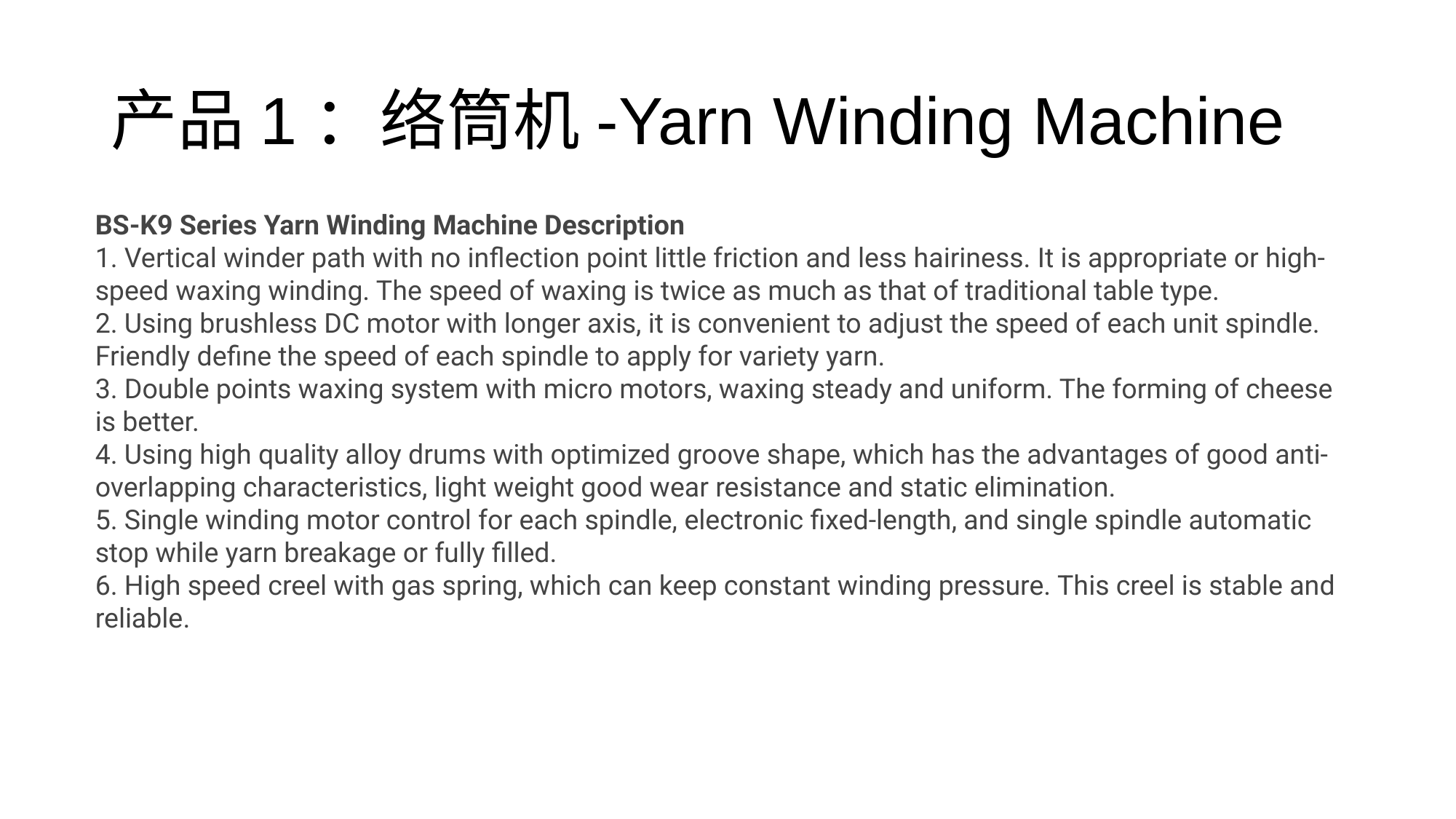

# 产品1：络筒机-Yarn Winding Machine
BS-K9 Series Yarn Winding Machine Description
1. Vertical winder path with no inflection point little friction and less hairiness. It is appropriate or high-speed waxing winding. The speed of waxing is twice as much as that of traditional table type.
2. Using brushless DC motor with longer axis, it is convenient to adjust the speed of each unit spindle. Friendly define the speed of each spindle to apply for variety yarn.
3. Double points waxing system with micro motors, waxing steady and uniform. The forming of cheese is better.
4. Using high quality alloy drums with optimized groove shape, which has the advantages of good anti-overlapping characteristics, light weight good wear resistance and static elimination.
5. Single winding motor control for each spindle, electronic fixed-length, and single spindle automatic stop while yarn breakage or fully filled.
6. High speed creel with gas spring, which can keep constant winding pressure. This creel is stable and reliable.